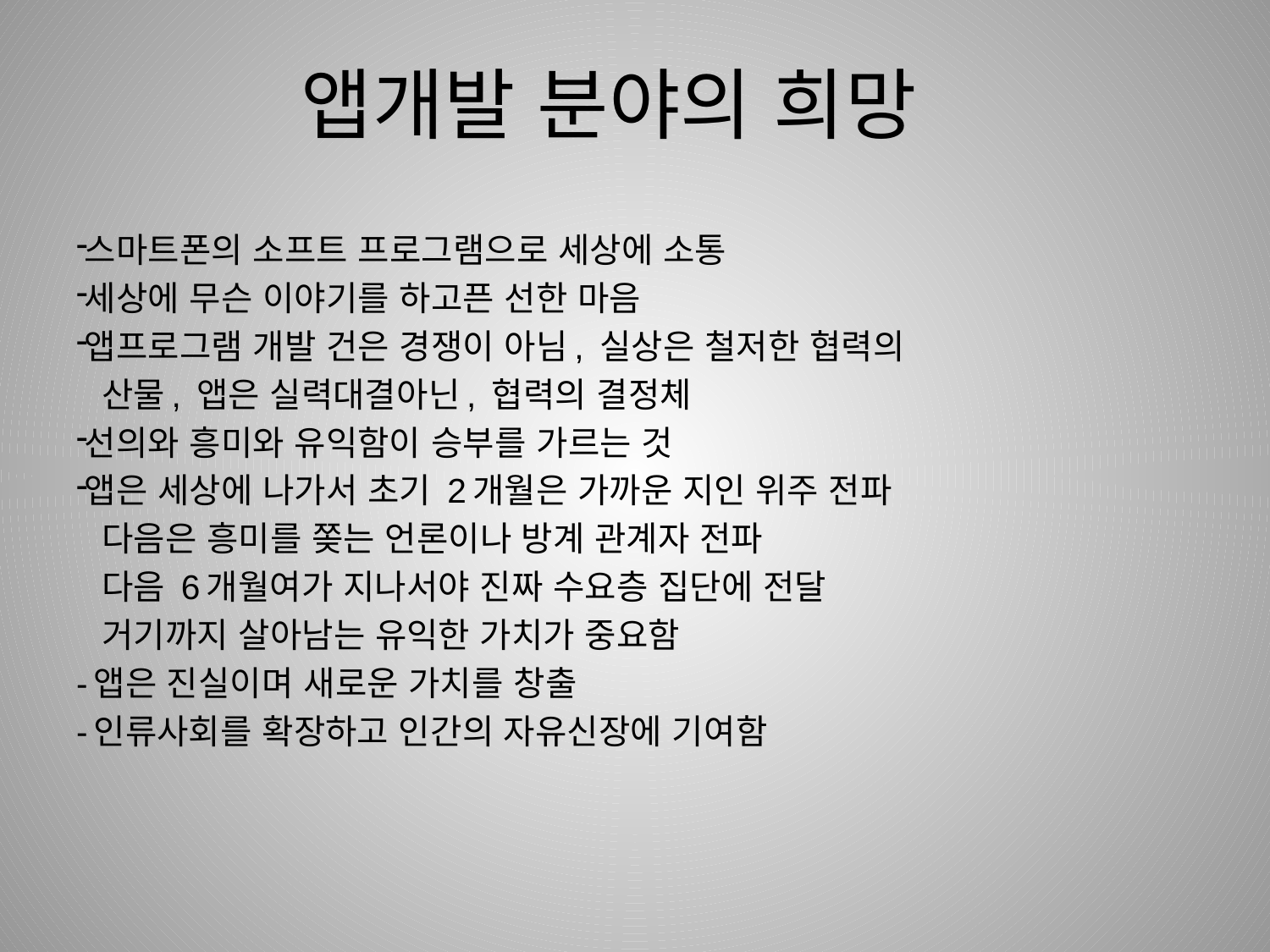

# 앱개발 분야의 희망
스마트폰의 소프트 프로그램으로 세상에 소통
세상에 무슨 이야기를 하고픈 선한 마음
앱프로그램 개발 건은 경쟁이 아님, 실상은 철저한 협력의
  산물, 앱은 실력대결아닌, 협력의 결정체
선의와 흥미와 유익함이 승부를 가르는 것
앱은 세상에 나가서 초기 2개월은 가까운 지인 위주 전파
  다음은 흥미를 쫒는 언론이나 방계 관계자 전파
  다음 6개월여가 지나서야 진짜 수요층 집단에 전달
  거기까지 살아남는 유익한 가치가 중요함
-앱은 진실이며 새로운 가치를 창출
-인류사회를 확장하고 인간의 자유신장에 기여함